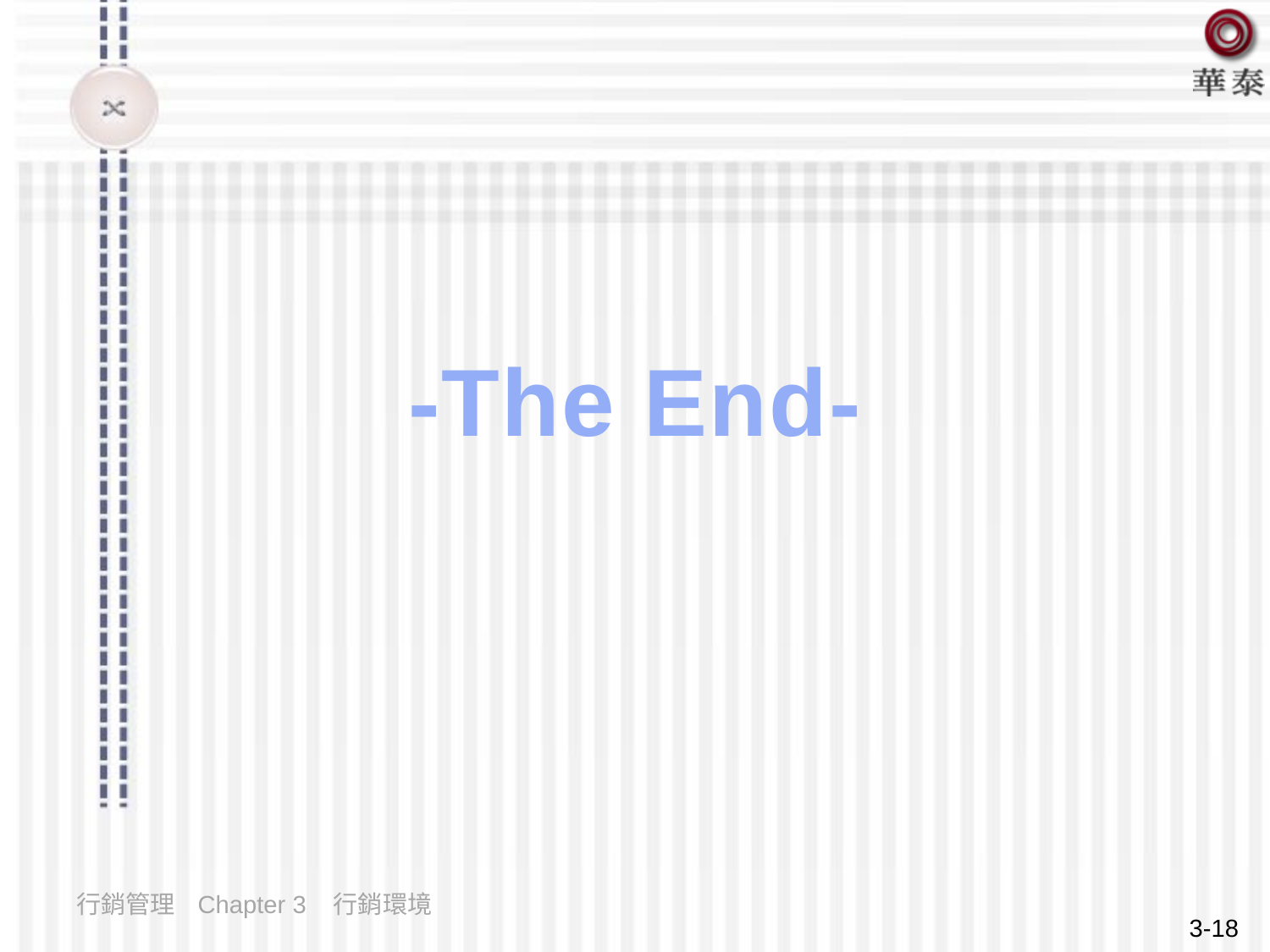

# -The End-

行銷管理   Chapter 3   行銷環境
3-18